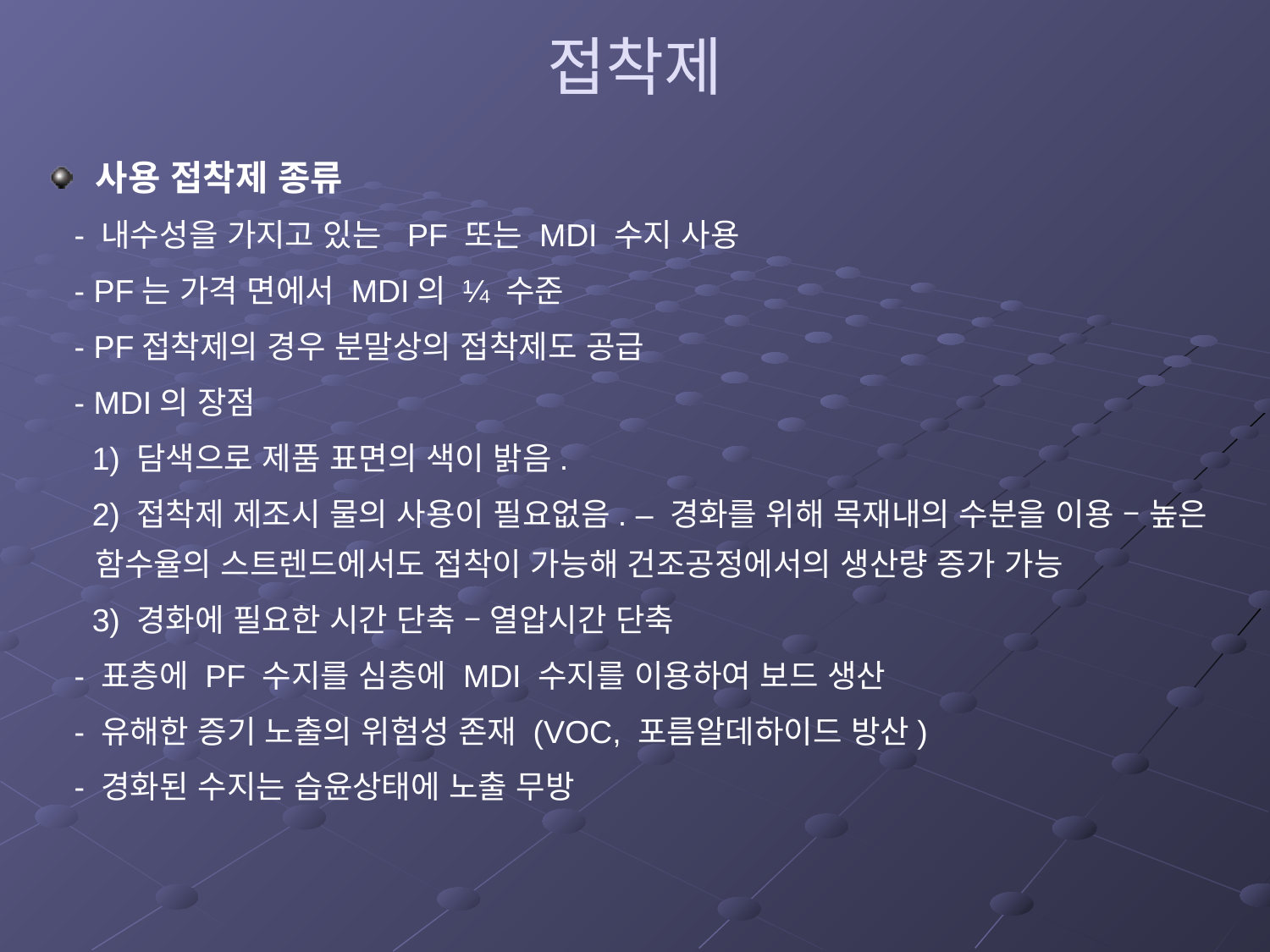

# 접착제
사용 접착제 종류
   - 내수성을 가지고 있는  PF 또는 MDI 수지 사용
   - PF는 가격 면에서 MDI의 ¼ 수준
   - PF접착제의 경우 분말상의 접착제도 공급
   - MDI의 장점
     1) 담색으로 제품 표면의 색이 밝음.
     2) 접착제 제조시 물의 사용이 필요없음. – 경화를 위해 목재내의 수분을 이용 – 높은 함수율의 스트렌드에서도 접착이 가능해 건조공정에서의 생산량 증가 가능
     3) 경화에 필요한 시간 단축 – 열압시간 단축
   - 표층에 PF 수지를 심층에 MDI 수지를 이용하여 보드 생산
   - 유해한 증기 노출의 위험성 존재 (VOC, 포름알데하이드 방산)
   - 경화된 수지는 습윤상태에 노출 무방